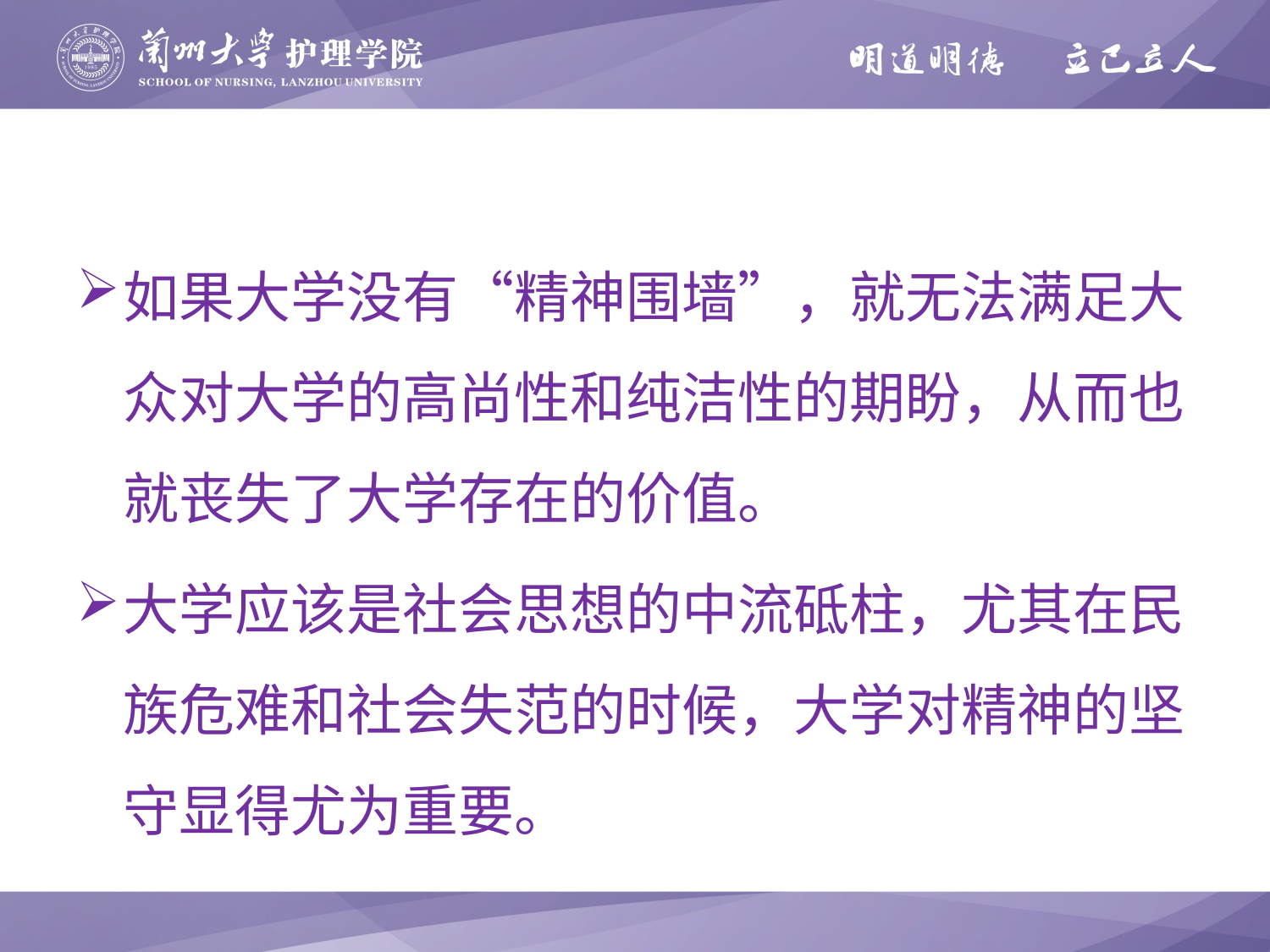

#
如果大学没有“精神围墙”，就无法满足大众对大学的高尚性和纯洁性的期盼，从而也就丧失了大学存在的价值。
大学应该是社会思想的中流砥柱，尤其在民族危难和社会失范的时候，大学对精神的坚守显得尤为重要。